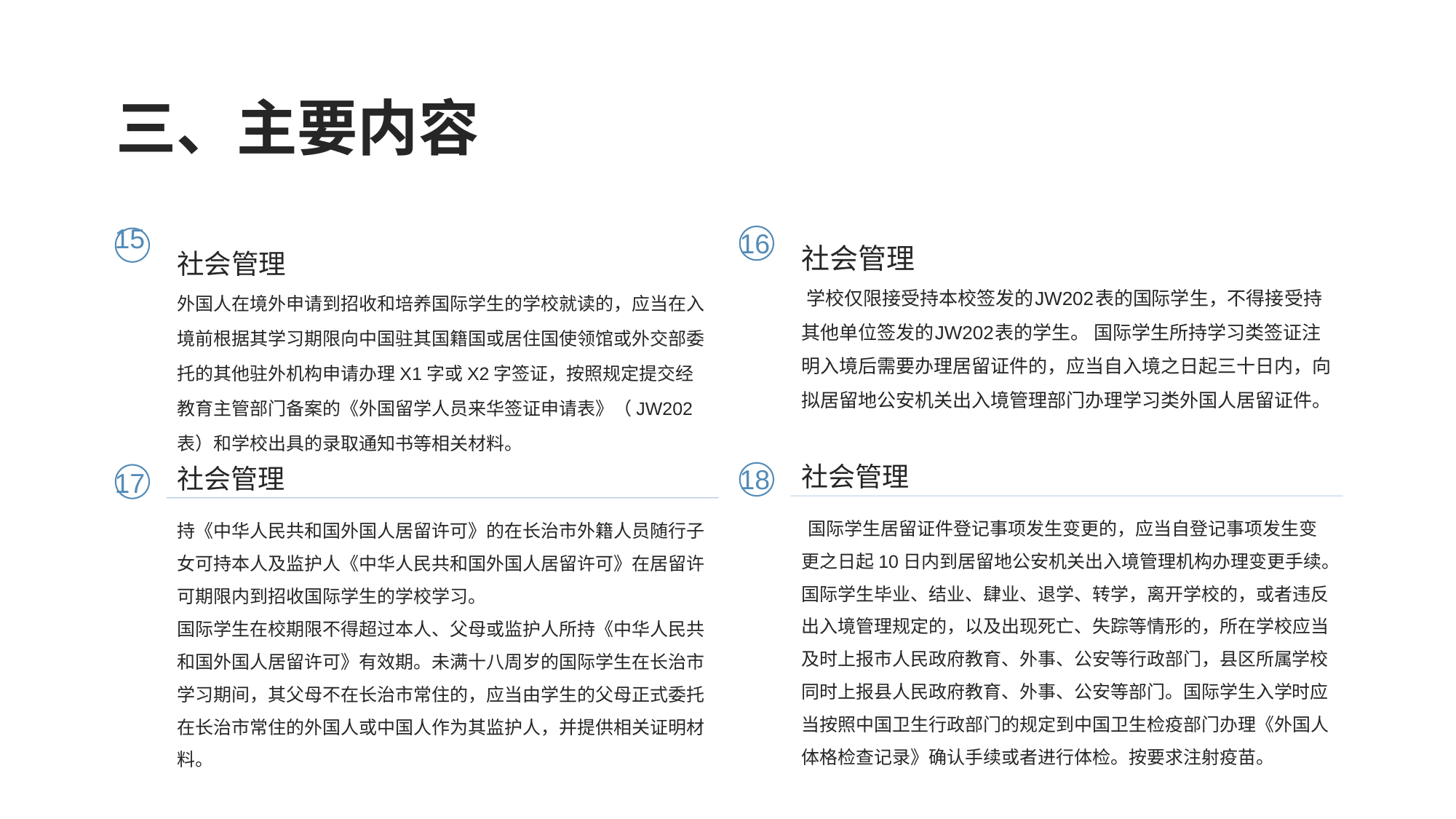

三、主要内容
15
社会管理
 学校仅限接受持本校签发的JW202表的国际学生，不得接受持其他单位签发的JW202表的学生。 国际学生所持学习类签证注明入境后需要办理居留证件的，应当自入境之日起三十日内，向拟居留地公安机关出入境管理部门办理学习类外国人居留证件。
16
社会管理
外国人在境外申请到招收和培养国际学生的学校就读的，应当在入境前根据其学习期限向中国驻其国籍国或居住国使领馆或外交部委托的其他驻外机构申请办理X1字或X2字签证，按照规定提交经教育主管部门备案的《外国留学人员来华签证申请表》（JW202表）和学校出具的录取通知书等相关材料。

社会管理
社会管理
18
17

 国际学生居留证件登记事项发生变更的，应当自登记事项发生变更之日起10日内到居留地公安机关出入境管理机构办理变更手续。国际学生毕业、结业、肆业、退学、转学，离开学校的，或者违反出入境管理规定的，以及出现死亡、失踪等情形的，所在学校应当及时上报市人民政府教育、外事、公安等行政部门，县区所属学校同时上报县人民政府教育、外事、公安等部门。国际学生入学时应当按照中国卫生行政部门的规定到中国卫生检疫部门办理《外国人体格检查记录》确认手续或者进行体检。按要求注射疫苗。
持《中华人民共和国外国人居留许可》的在长治市外籍人员随行子女可持本人及监护人《中华人民共和国外国人居留许可》在居留许可期限内到招收国际学生的学校学习。
国际学生在校期限不得超过本人、父母或监护人所持《中华人民共和国外国人居留许可》有效期。未满十八周岁的国际学生在长治市学习期间，其父母不在长治市常住的，应当由学生的父母正式委托在长治市常住的外国人或中国人作为其监护人，并提供相关证明材料。